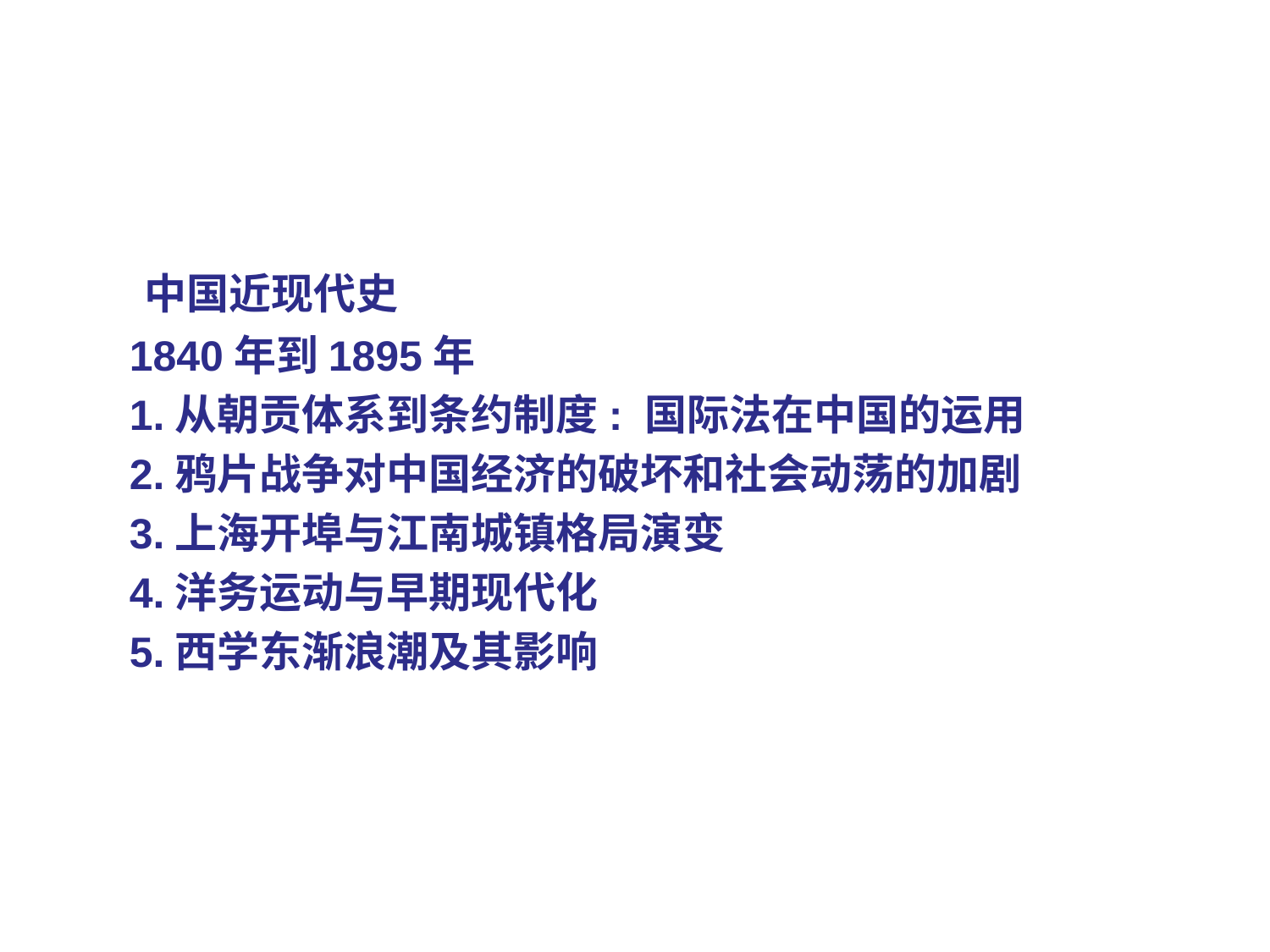

中国近现代史
 1840年到1895年
 1.从朝贡体系到条约制度: 国际法在中国的运用
 2.鸦片战争对中国经济的破坏和社会动荡的加剧
 3.上海开埠与江南城镇格局演变
 4.洋务运动与早期现代化
 5.西学东渐浪潮及其影响